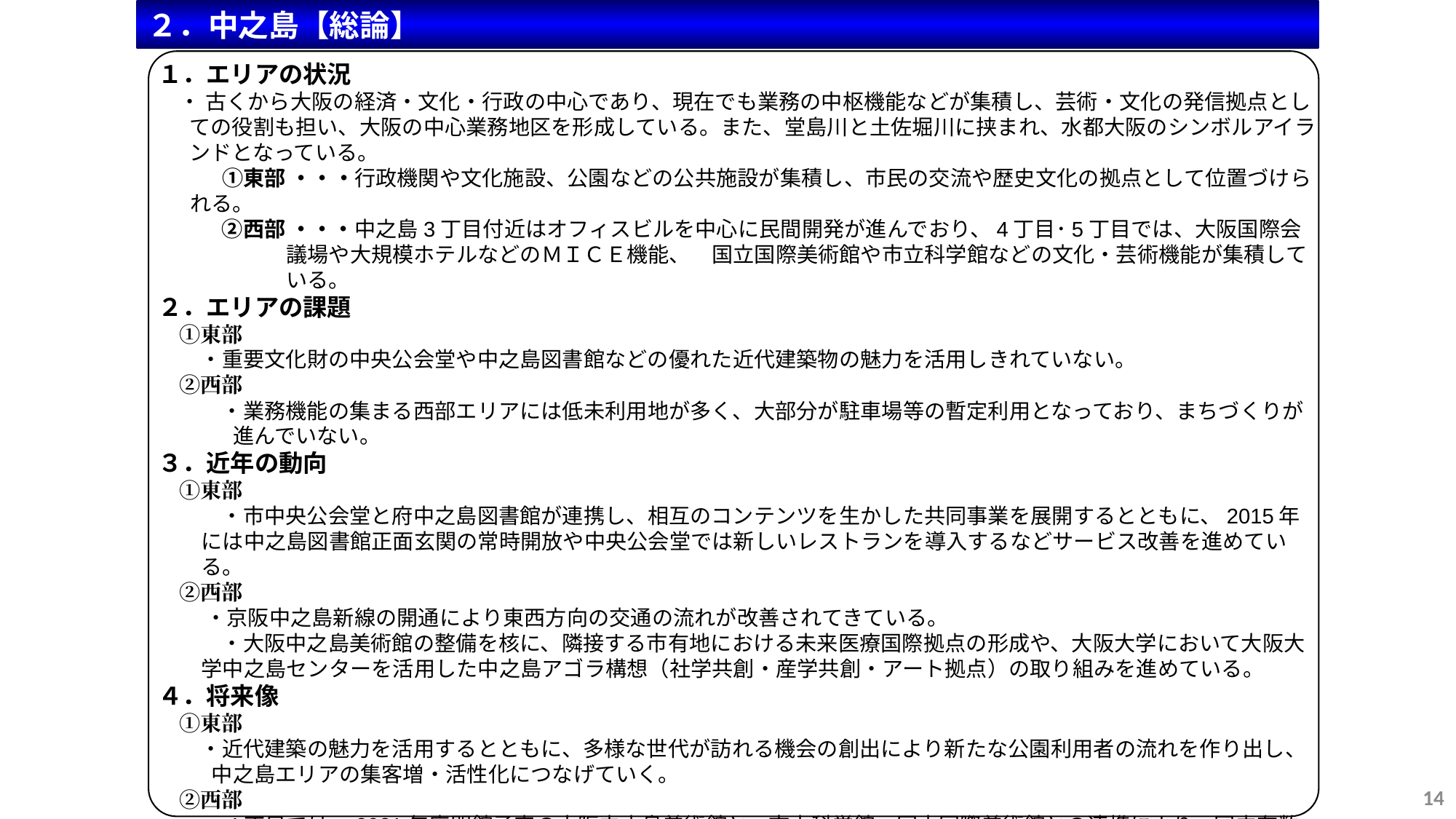

２．中之島【総論】

１．エリアの状況
　・ 古くから大阪の経済・文化・行政の中心であり、現在でも業務の中枢機能などが集積し、芸術・文化の発信拠点としての役割も担い、大阪の中心業務地区を形成している。また、堂島川と土佐堀川に挟まれ、水都大阪のシンボルアイランドとなっている。
　　　①東部 ・・・行政機関や文化施設、公園などの公共施設が集積し、市民の交流や歴史文化の拠点として位置づけられる。
　　　②西部 ・・・中之島3丁目付近はオフィスビルを中心に民間開発が進んでおり、4丁目･5丁目では、大阪国際会議場や大規模ホテルなどのＭＩＣＥ機能、　国立国際美術館や市立科学館などの文化・芸術機能が集積している。
２．エリアの課題
　①東部
　　・重要文化財の中央公会堂や中之島図書館などの優れた近代建築物の魅力を活用しきれていない。
　②西部
　　　・業務機能の集まる西部エリアには低未利用地が多く、大部分が駐車場等の暫定利用となっており、まちづくりが進んでいない。
３．近年の動向
　①東部
　　　・市中央公会堂と府中之島図書館が連携し、相互のコンテンツを生かした共同事業を展開するとともに、2015年には中之島図書館正面玄関の常時開放や中央公会堂では新しいレストランを導入するなどサービス改善を進めている。
　②西部
　　 ・京阪中之島新線の開通により東西方向の交通の流れが改善されてきている。
　　　・大阪中之島美術館の整備を核に、隣接する市有地における未来医療国際拠点の形成や、大阪大学において大阪大学中之島センターを活用した中之島アゴラ構想（社学共創・産学共創・アート拠点）の取り組みを進めている。
４．将来像
　①東部
　　・近代建築の魅力を活用するとともに、多様な世代が訪れる機会の創出により新たな公園利用者の流れを作り出し、中之島エリアの集客増・活性化につなげていく。
　②西部
　　・4丁目では、2021年度開館予定の大阪中之島美術館と、市立科学館、国立国際美術館との連携により、国内有数のミュージアムゾーンを形成するとともに、隣接地等で、未来医療国際拠点や中之島アゴラ（社学共創・産学共創・アート拠点）を形成し、大阪の文化・芸術・学術を担う国際的な拠点へ。
　　・さらに5丁目では、将来的ななにわ筋線の開業を見据え、MICE機能の強化をはじめとした国際ビジネス機能を高め大阪の国際交流の拠点へ。
14